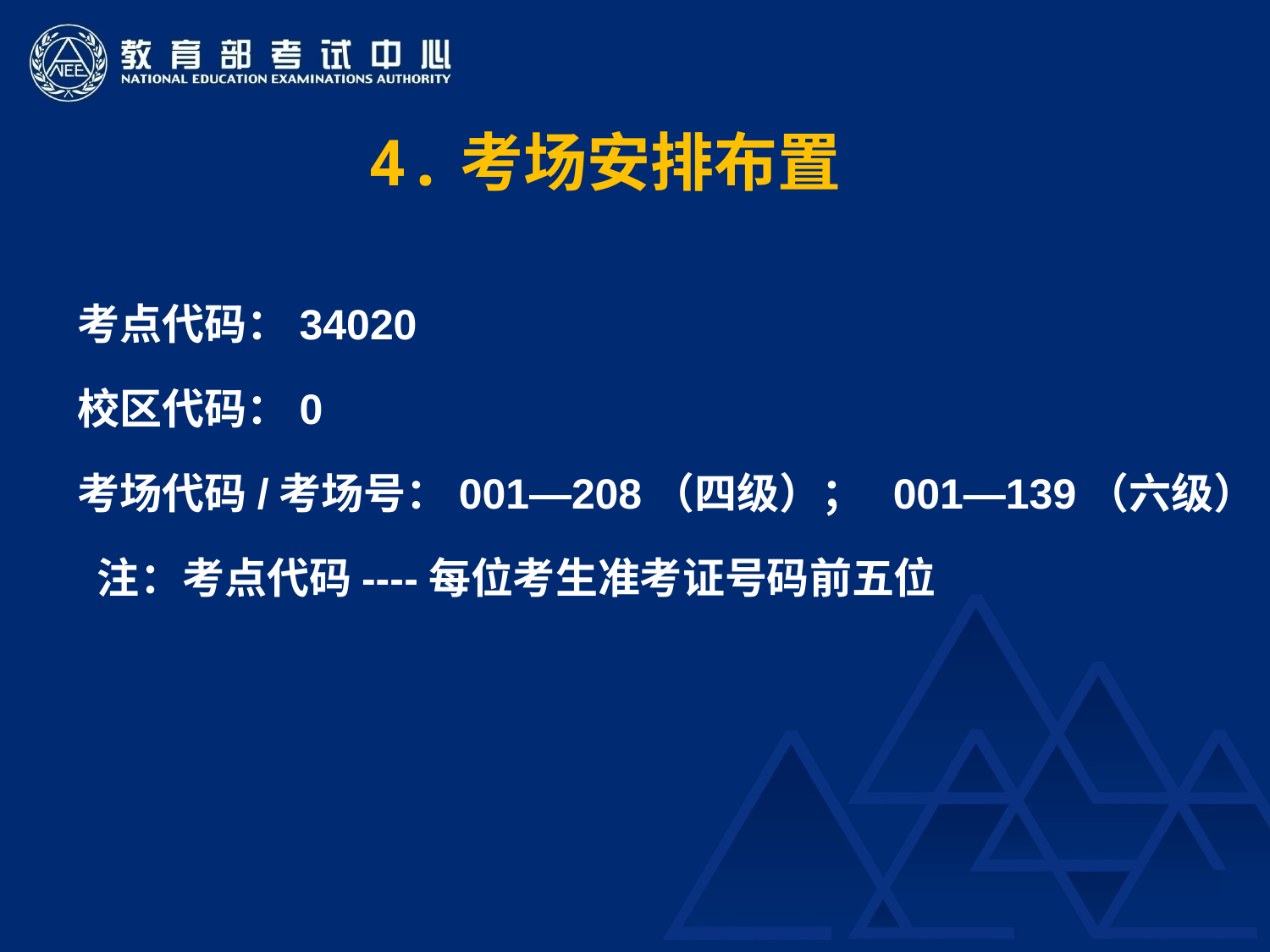

4.考场安排布置
# 考点代码：34020
校区代码：0
考场代码/考场号：001—208（四级）；  001—139（六级）
 注：考点代码----每位考生准考证号码前五位